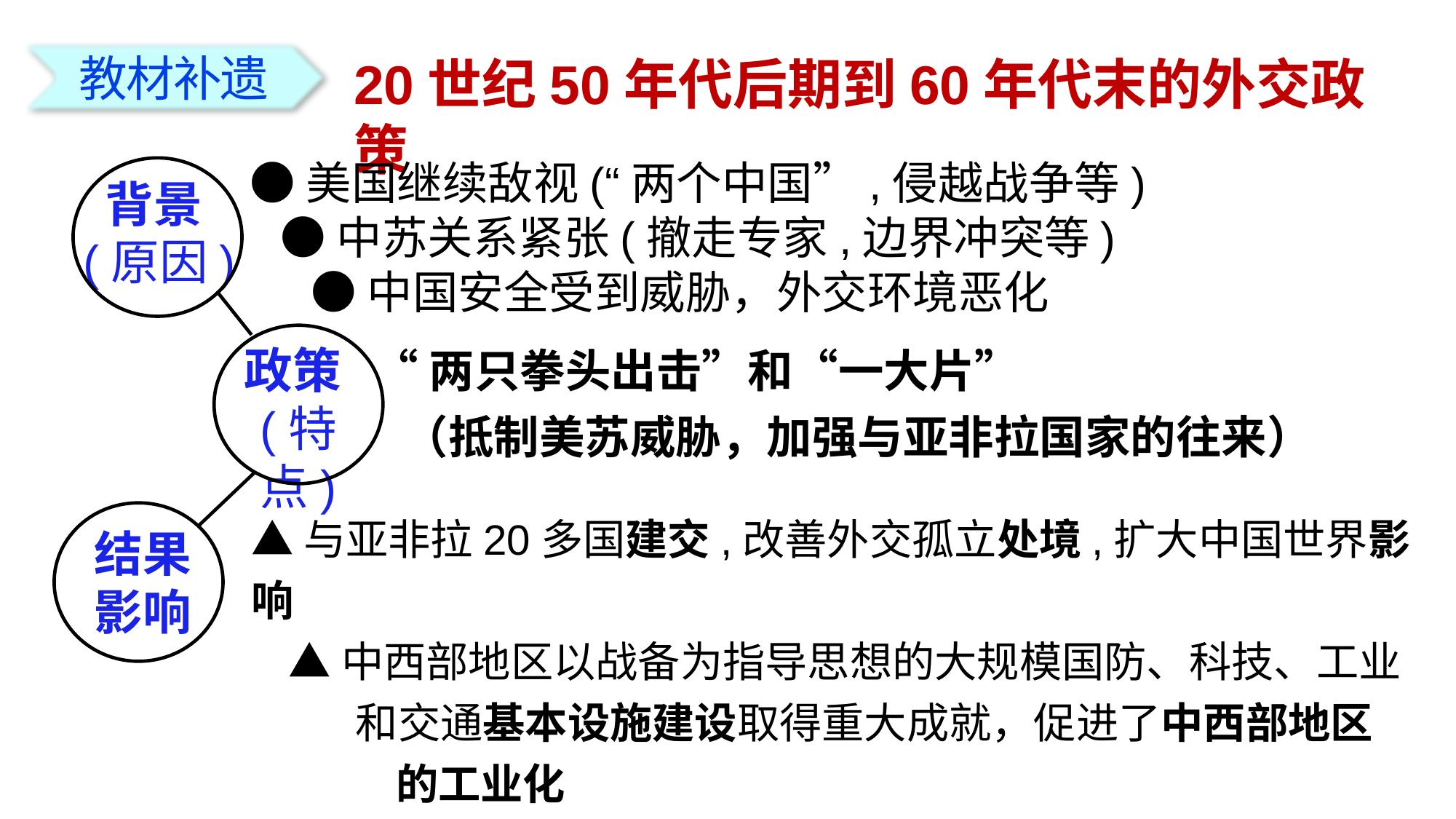

教材补遗
20世纪50年代后期到60年代末的外交政策
●美国继续敌视(“两个中国”,侵越战争等)
   ●中苏关系紧张(撤走专家,边界冲突等)
      ●中国安全受到威胁，外交环境恶化

背景(原因)

政策(特点)
“两只拳头出击”和“一大片”
（抵制美苏威胁，加强与亚非拉国家的往来）
▲与亚非拉20多国建交,改善外交孤立处境,扩大中国世界影响
    ▲中西部地区以战备为指导思想的大规模国防、科技、工业
          和交通基本设施建设取得重大成就，促进了中西部地区
              的工业化

结果影响